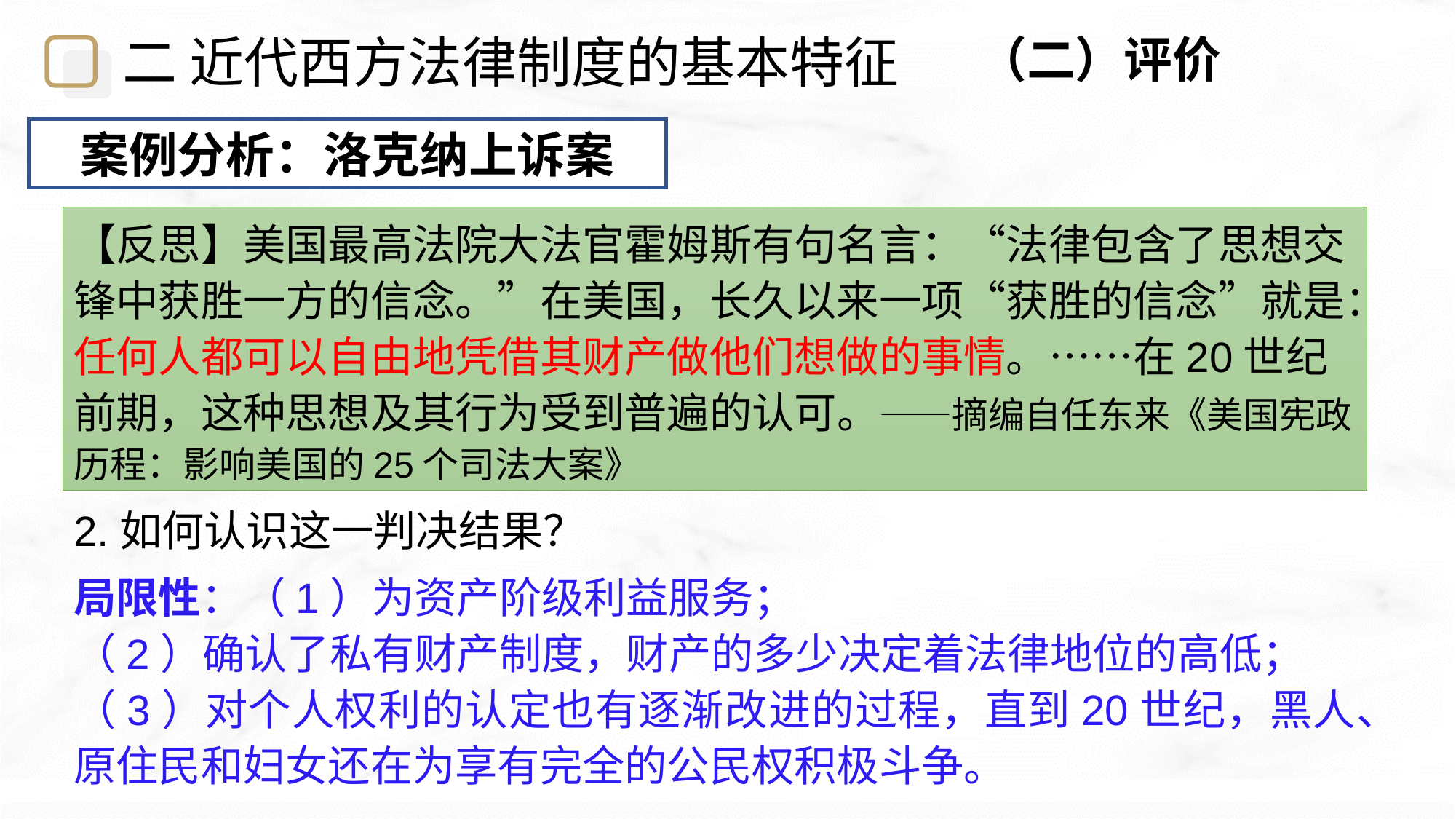

二 近代西方法律制度的基本特征
（二）评价

案例分析：洛克纳上诉案
【反思】美国最高法院大法官霍姆斯有句名言：“法律包含了思想交锋中获胜一方的信念。”在美国，长久以来一项“获胜的信念”就是：任何人都可以自由地凭借其财产做他们想做的事情。……在20世纪前期，这种思想及其行为受到普遍的认可。——摘编自任东来《美国宪政历程：影响美国的25个司法大案》
2.如何认识这一判决结果？
局限性：（1）为资产阶级利益服务；
（2）确认了私有财产制度，财产的多少决定着法律地位的高低；
（3）对个人权利的认定也有逐渐改进的过程，直到20世纪，黑人、原住民和妇女还在为享有完全的公民权积极斗争。